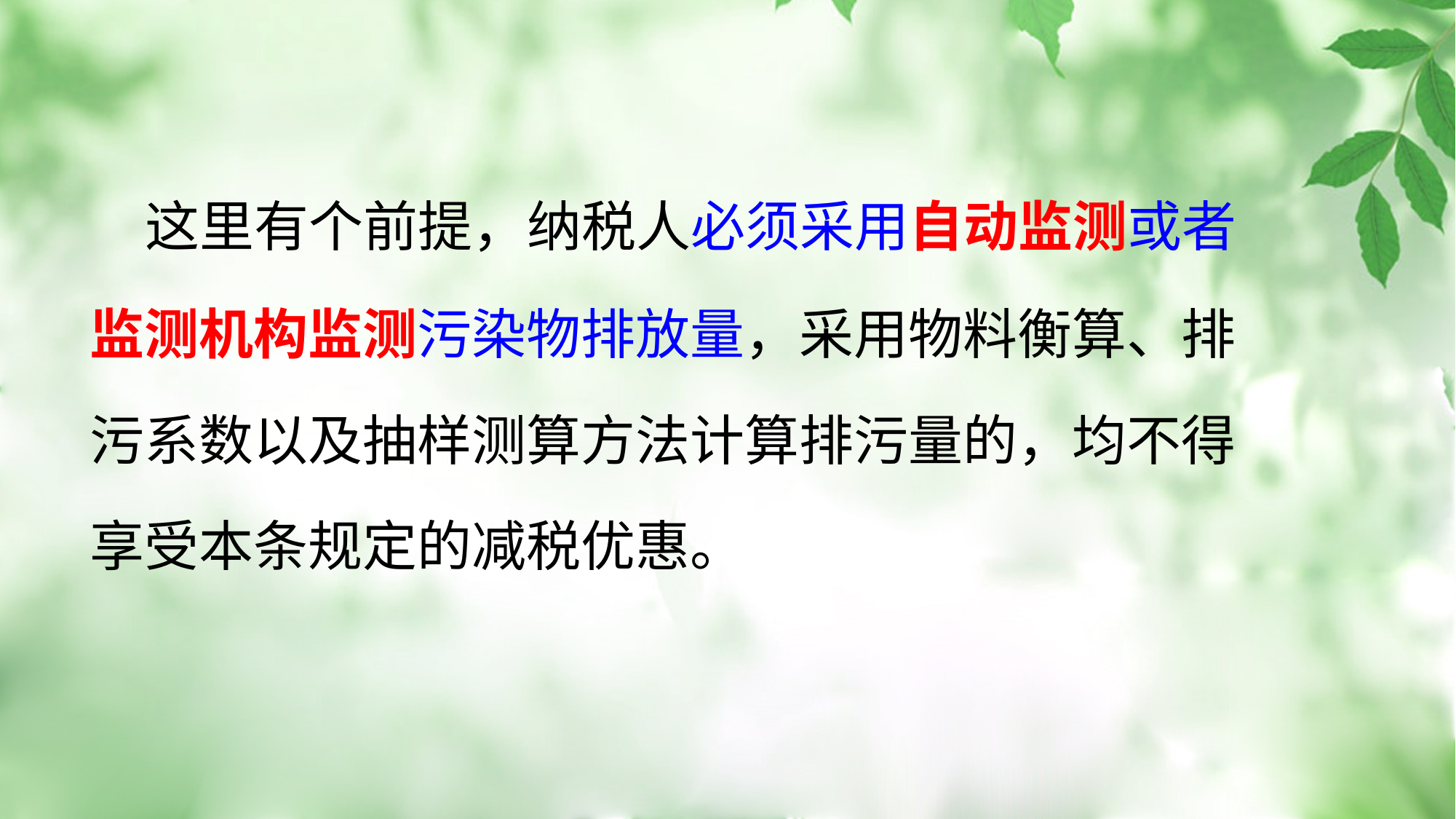

这里有个前提，纳税人必须采用自动监测或者监测机构监测污染物排放量，采用物料衡算、排污系数以及抽样测算方法计算排污量的，均不得享受本条规定的减税优惠。